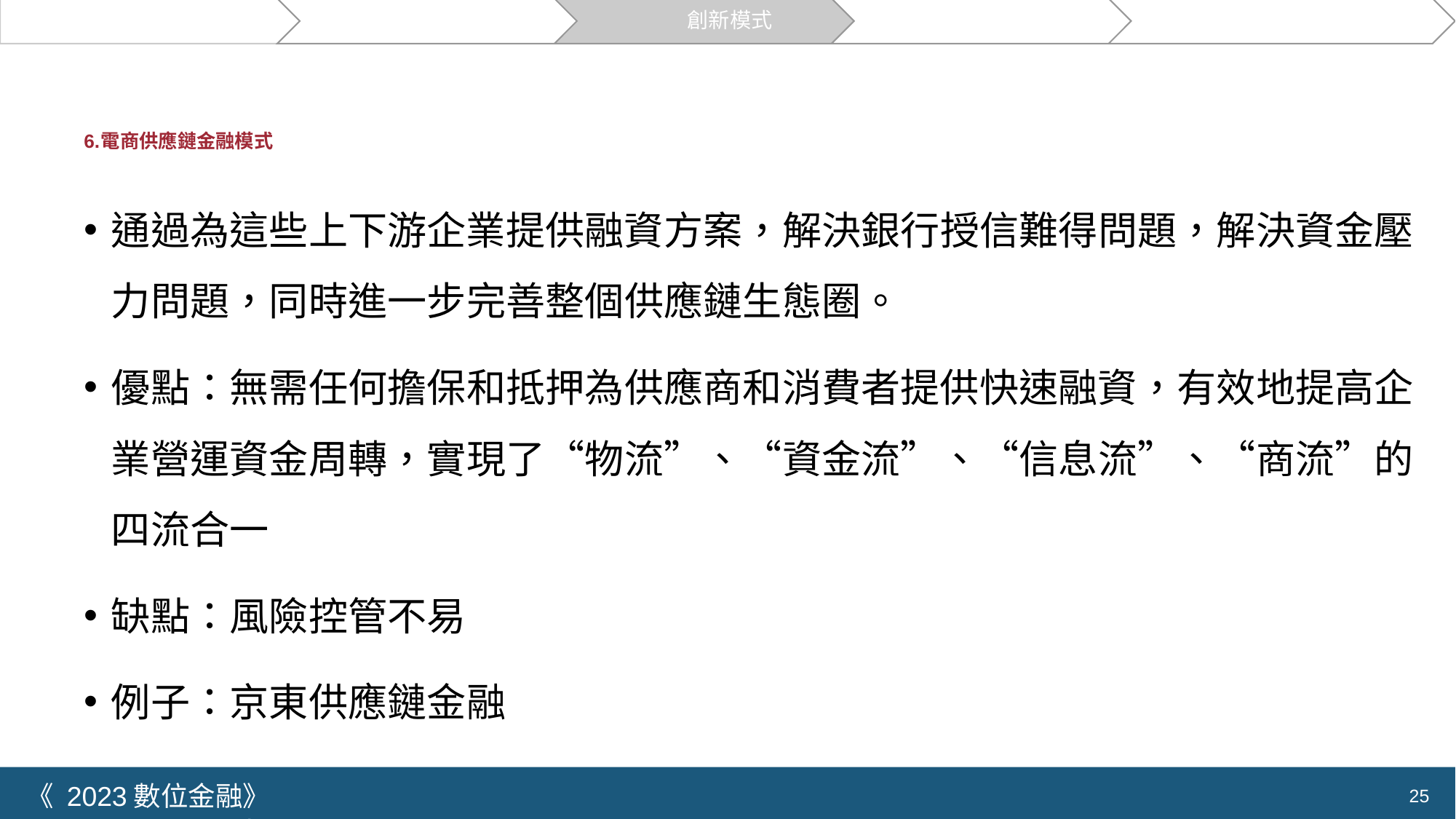

關於電商金融

電商金融的運作

創新模式

市場與案例

機會與挑戰
# 6.電商供應鏈金融模式
通過為這些上下游企業提供融資方案，解決銀行授信難得問題，解決資金壓力問題，同時進一步完善整個供應鏈生態圈。
優點：無需任何擔保和抵押為供應商和消費者提供快速融資，有效地提高企業營運資金周轉，實現了“物流”、“資金流”、“信息流”、“商流”的四流合一
缺點：風險控管不易
例子：京東供應鏈金融

《 2023數位金融》                                                                                                                                             	NYCU.IIM.IEBI Lab
25